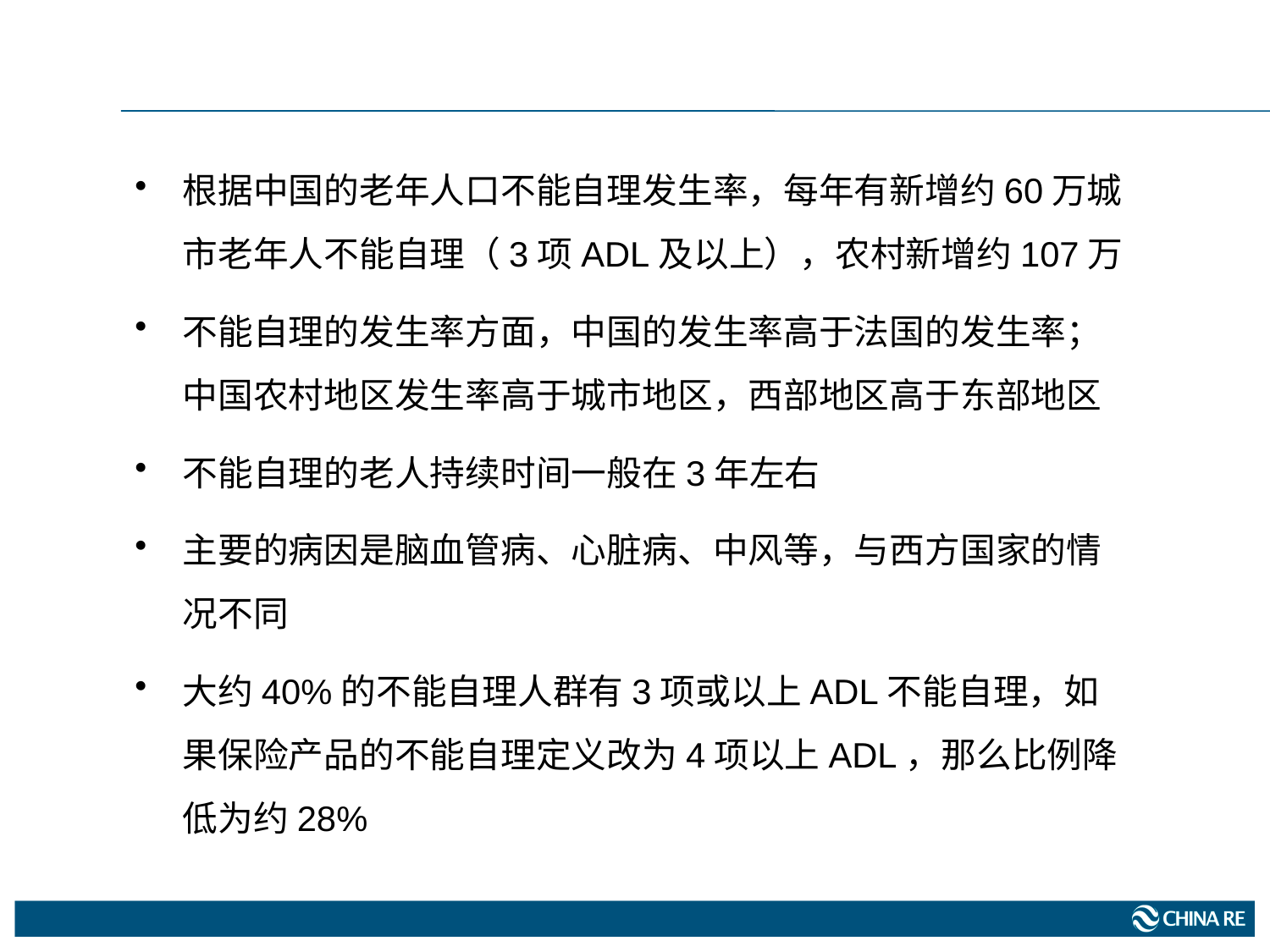

根据中国的老年人口不能自理发生率，每年有新增约60万城市老年人不能自理（3项ADL及以上），农村新增约107万
不能自理的发生率方面，中国的发生率高于法国的发生率；中国农村地区发生率高于城市地区，西部地区高于东部地区
不能自理的老人持续时间一般在3年左右
主要的病因是脑血管病、心脏病、中风等，与西方国家的情况不同
大约40%的不能自理人群有3项或以上ADL不能自理，如果保险产品的不能自理定义改为4项以上ADL，那么比例降低为约28%